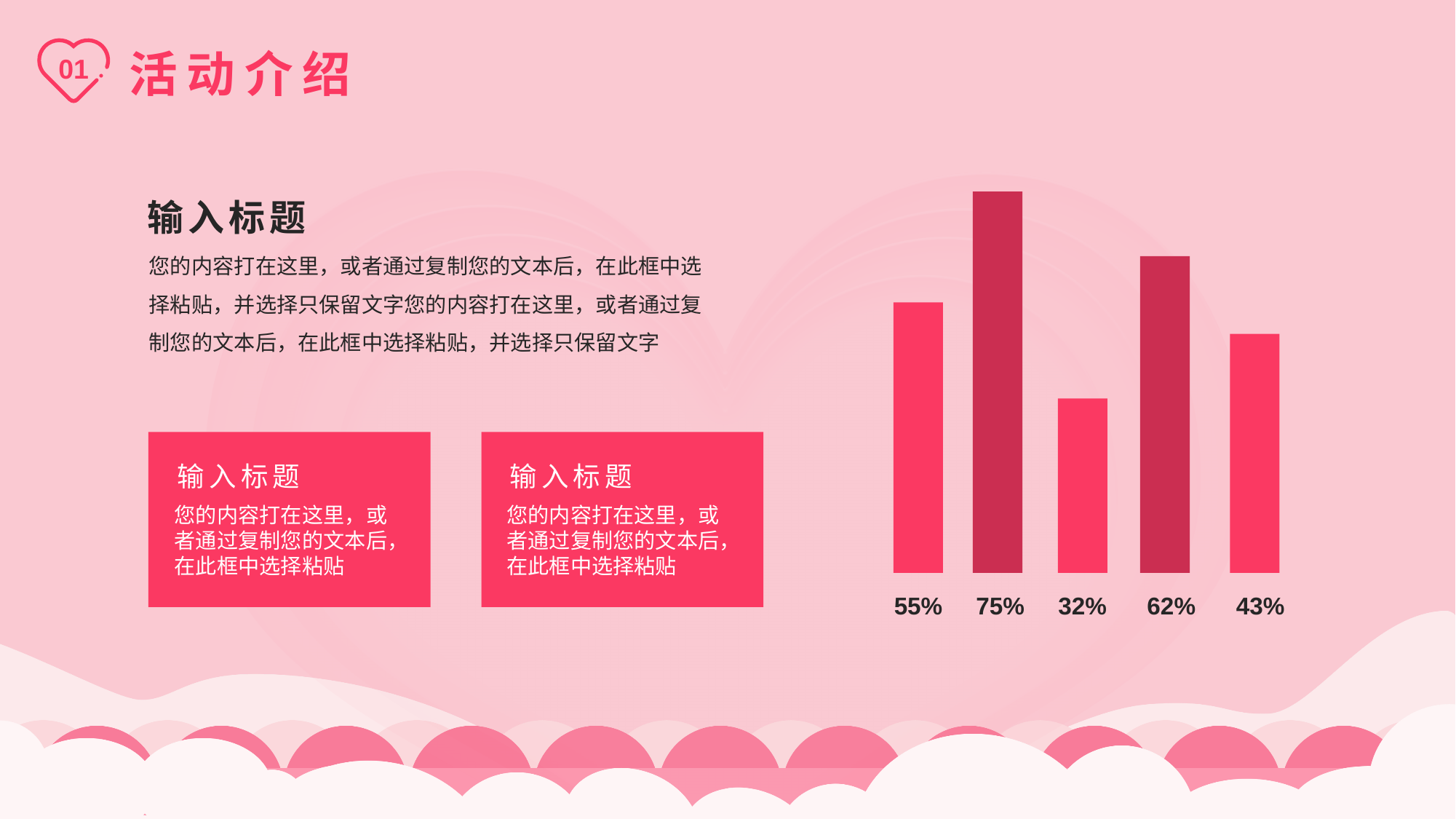

01
活动介绍
输入标题

您的内容打在这里，或者通过复制您的文本后，在此框中选择粘贴，并选择只保留文字您的内容打在这里，或者通过复制您的文本后，在此框中选择粘贴，并选择只保留文字

输入标题
输入标题
您的内容打在这里，或者通过复制您的文本后，在此框中选择粘贴
您的内容打在这里，或者通过复制您的文本后，在此框中选择粘贴
55%
75%
32%
62%
43%